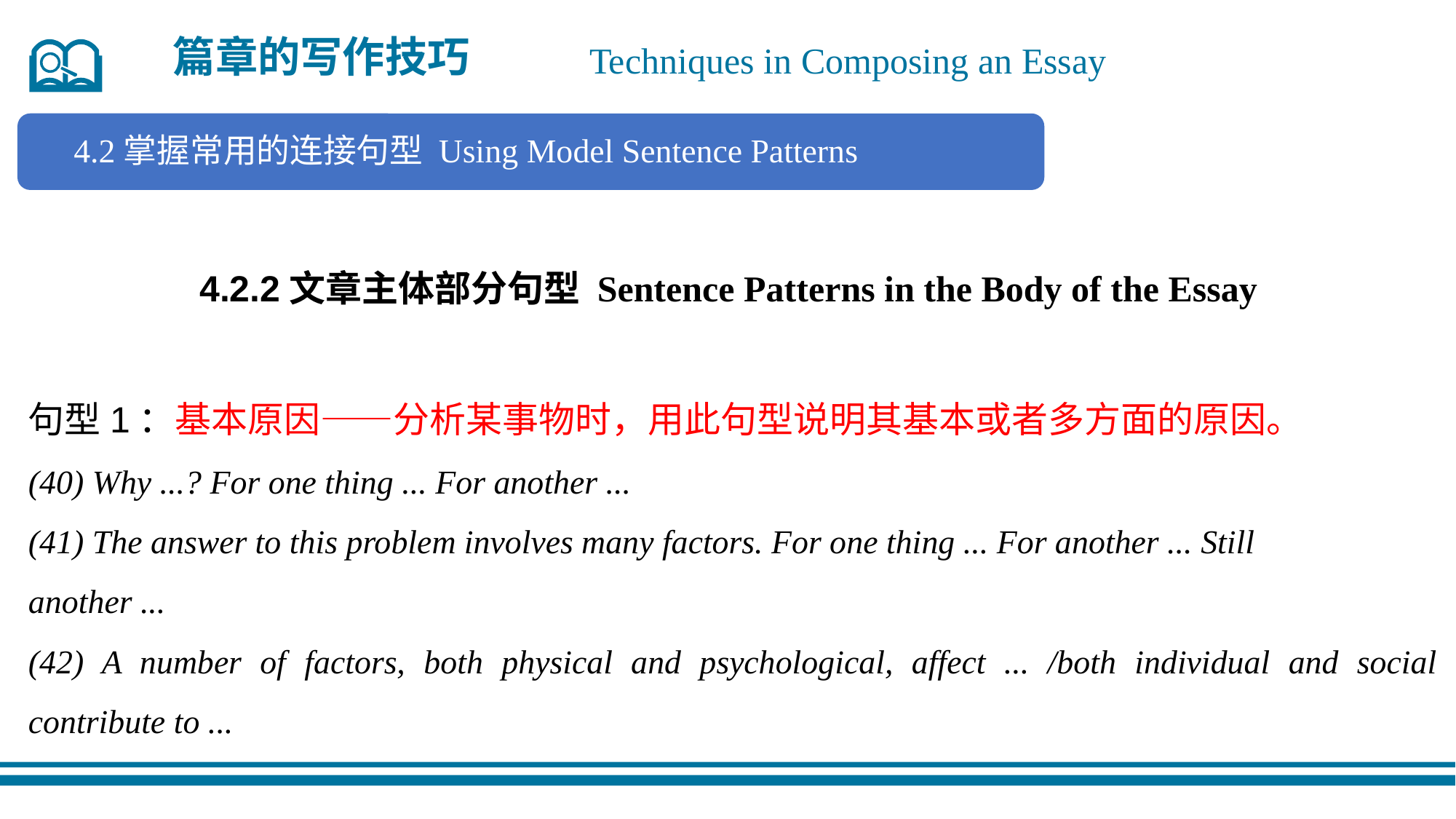

篇章的写作技巧
Techniques in Composing an Essay
4.2掌握常用的连接句型 Using Model Sentence Patterns

4.2.2文章主体部分句型 Sentence Patterns in the Body of the Essay

句型1：基本原因——分析某事物时，用此句型说明其基本或者多方面的原因。
(40) Why ...? For one thing ... For another ...
(41) The answer to this problem involves many factors. For one thing ... For another ... Still
another ...
(42) A number of factors, both physical and psychological, affect ... /both individual and social contribute to ...